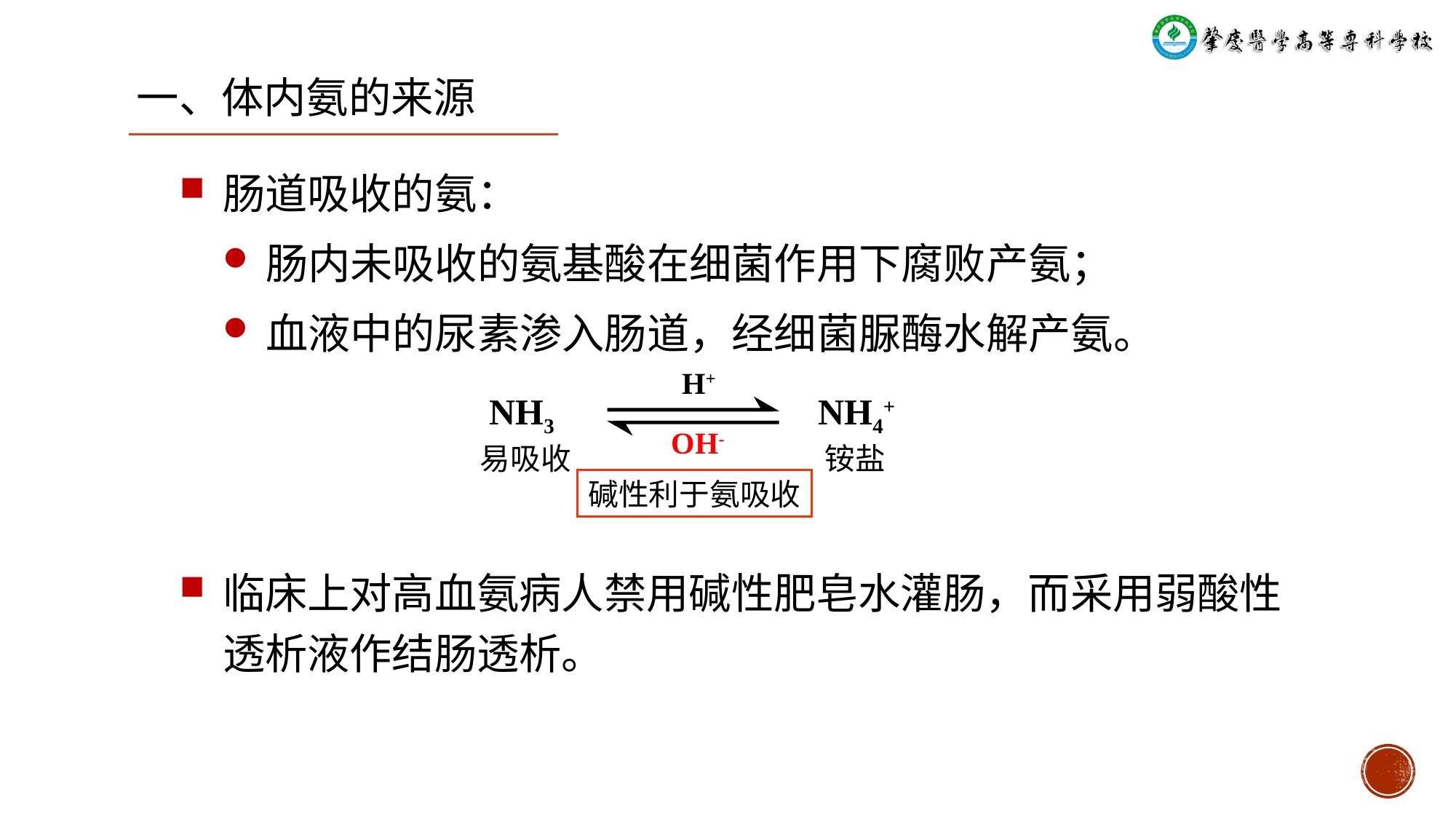

一、体内氨的来源
肠道吸收的氨：
肠内未吸收的氨基酸在细菌作用下腐败产氨；
血液中的尿素渗入肠道，经细菌脲酶水解产氨。

H+
NH4+
NH3

OH-

易吸收
铵盐
碱性利于氨吸收
临床上对高血氨病人禁用碱性肥皂水灌肠，而采用弱酸性透析液作结肠透析。